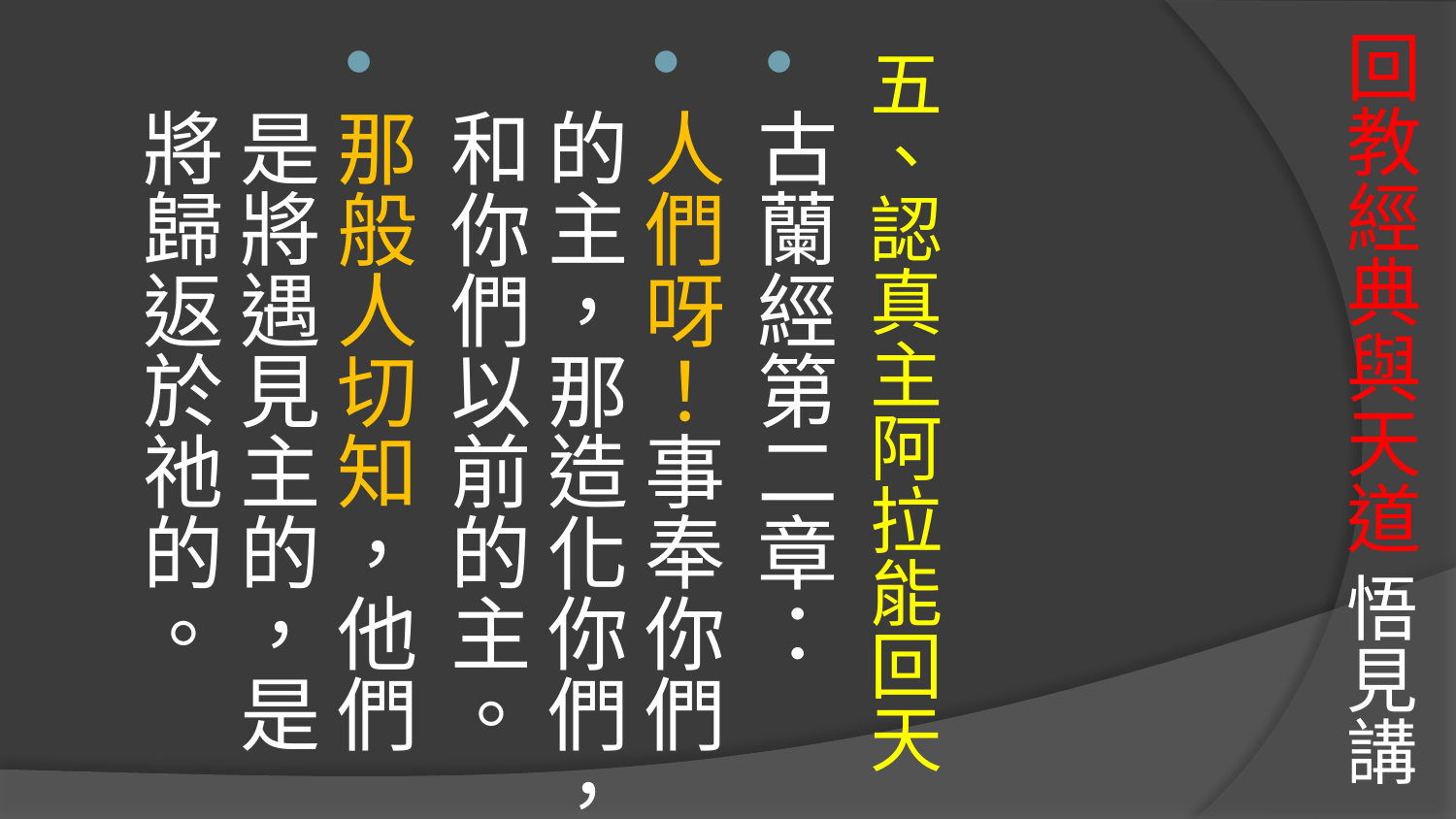

# 回教經典與天道 悟見講
五、認真主阿拉能回天
古蘭經第二章：
人們呀！事奉你們的主，那造化你們，和你們以前的主。
那般人切知，他們是將遇見主的，是將歸返於祂的。